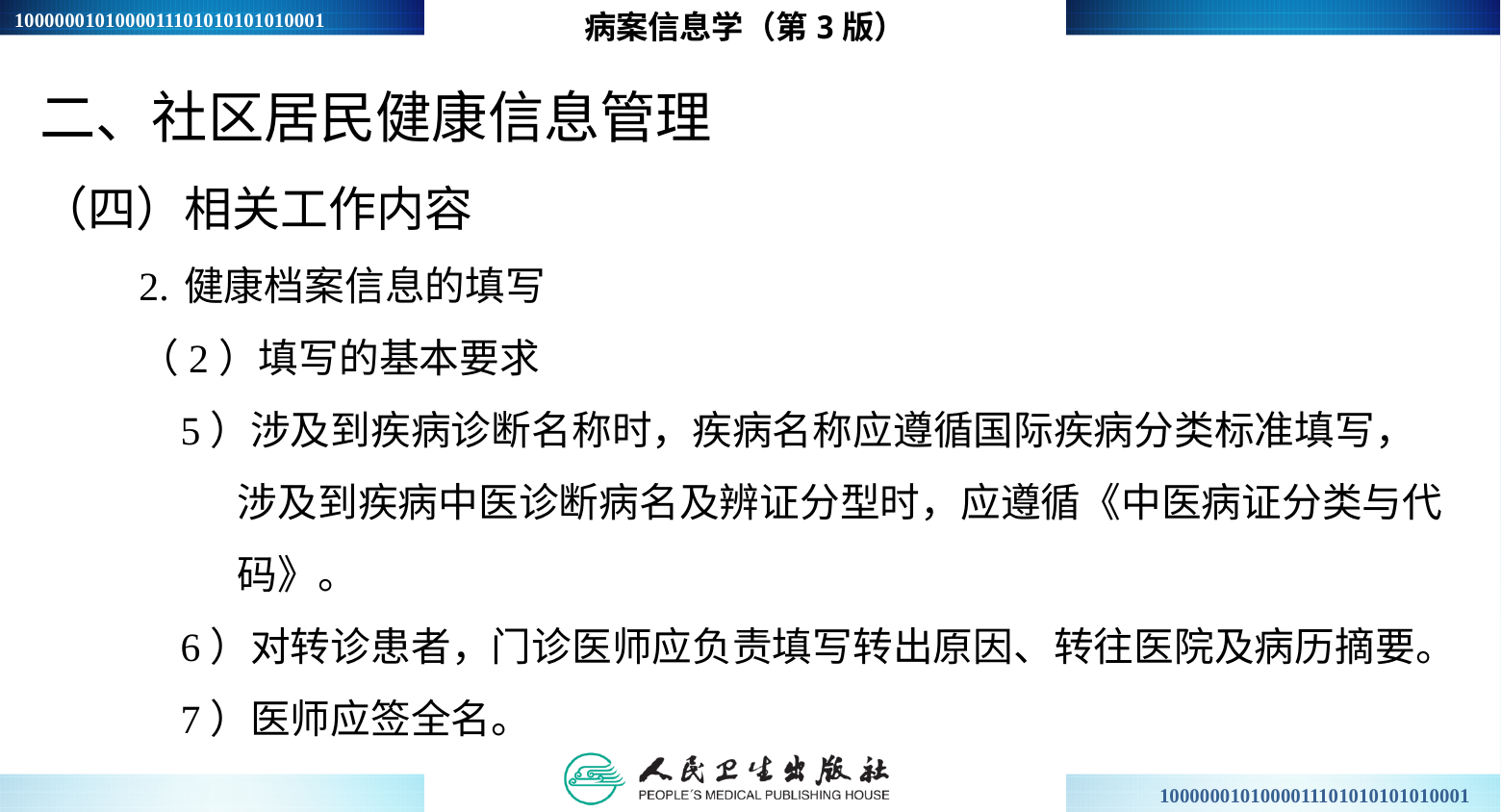

病案信息学（第3版）
二、社区居民健康信息管理
（四）相关工作内容
2.	健康档案信息的填写
（2）填写的基本要求
5）涉及到疾病诊断名称时，疾病名称应遵循国际疾病分类标准填写，涉及到疾病中医诊断病名及辨证分型时，应遵循《中医病证分类与代码》。
6）对转诊患者，门诊医师应负责填写转出原因、转往医院及病历摘要。
7）医师应签全名。